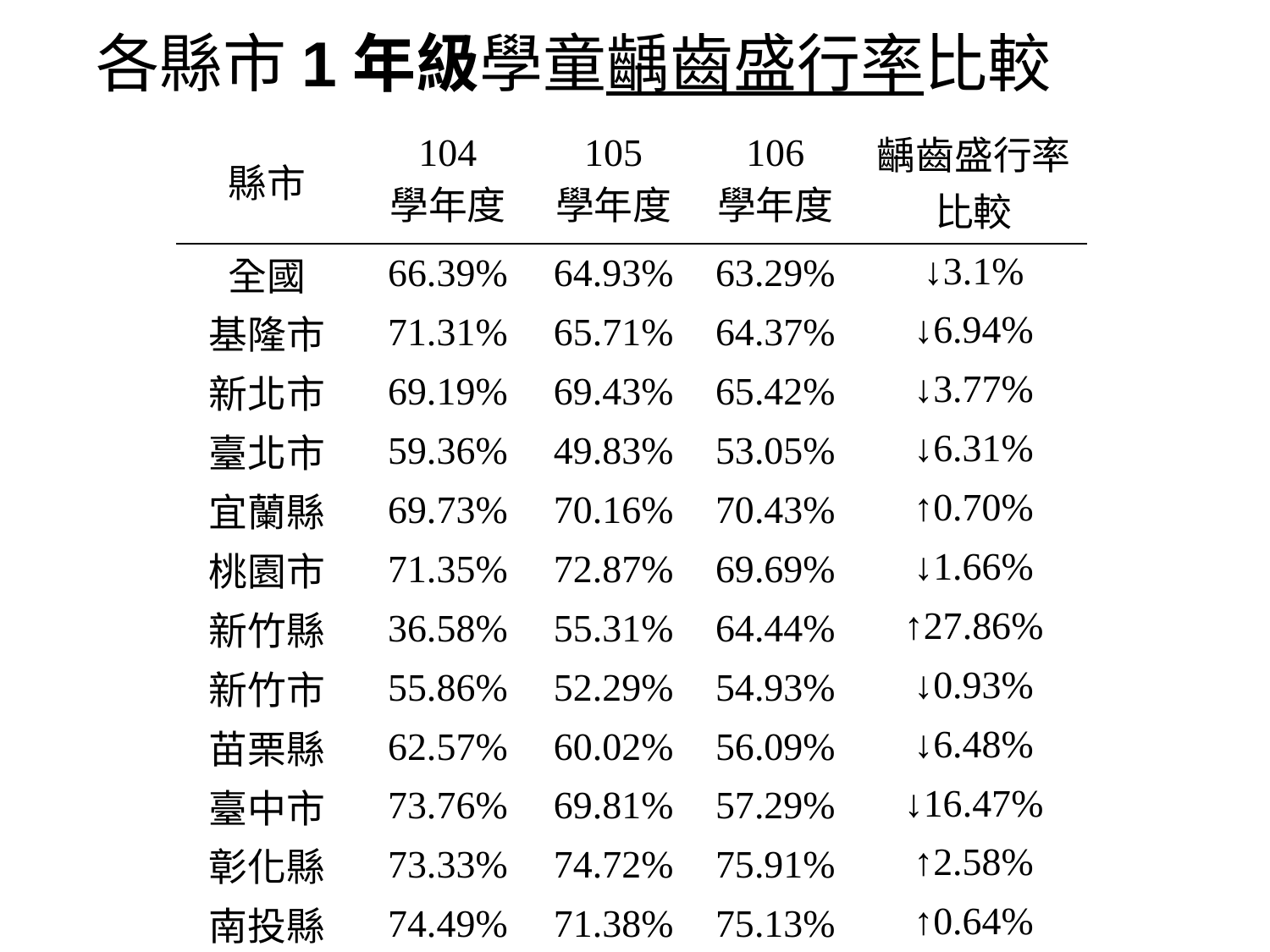

# 各縣市1年級學童齲齒盛行率比較
| 縣市 | 104 學年度 | 105 學年度 | 106 學年度 | 齲齒盛行率 比較 |
| --- | --- | --- | --- | --- |
| 全國 | 66.39% | 64.93% | 63.29% | ↓3.1% |
| 基隆市 | 71.31% | 65.71% | 64.37% | ↓6.94% |
| 新北市 | 69.19% | 69.43% | 65.42% | ↓3.77% |
| 臺北市 | 59.36% | 49.83% | 53.05% | ↓6.31% |
| 宜蘭縣 | 69.73% | 70.16% | 70.43% | ↑0.70% |
| 桃園市 | 71.35% | 72.87% | 69.69% | ↓1.66% |
| 新竹縣 | 36.58% | 55.31% | 64.44% | ↑27.86% |
| 新竹市 | 55.86% | 52.29% | 54.93% | ↓0.93% |
| 苗栗縣 | 62.57% | 60.02% | 56.09% | ↓6.48% |
| 臺中市 | 73.76% | 69.81% | 57.29% | ↓16.47% |
| 彰化縣 | 73.33% | 74.72% | 75.91% | ↑2.58% |
| 南投縣 | 74.49% | 71.38% | 75.13% | ↑0.64% |